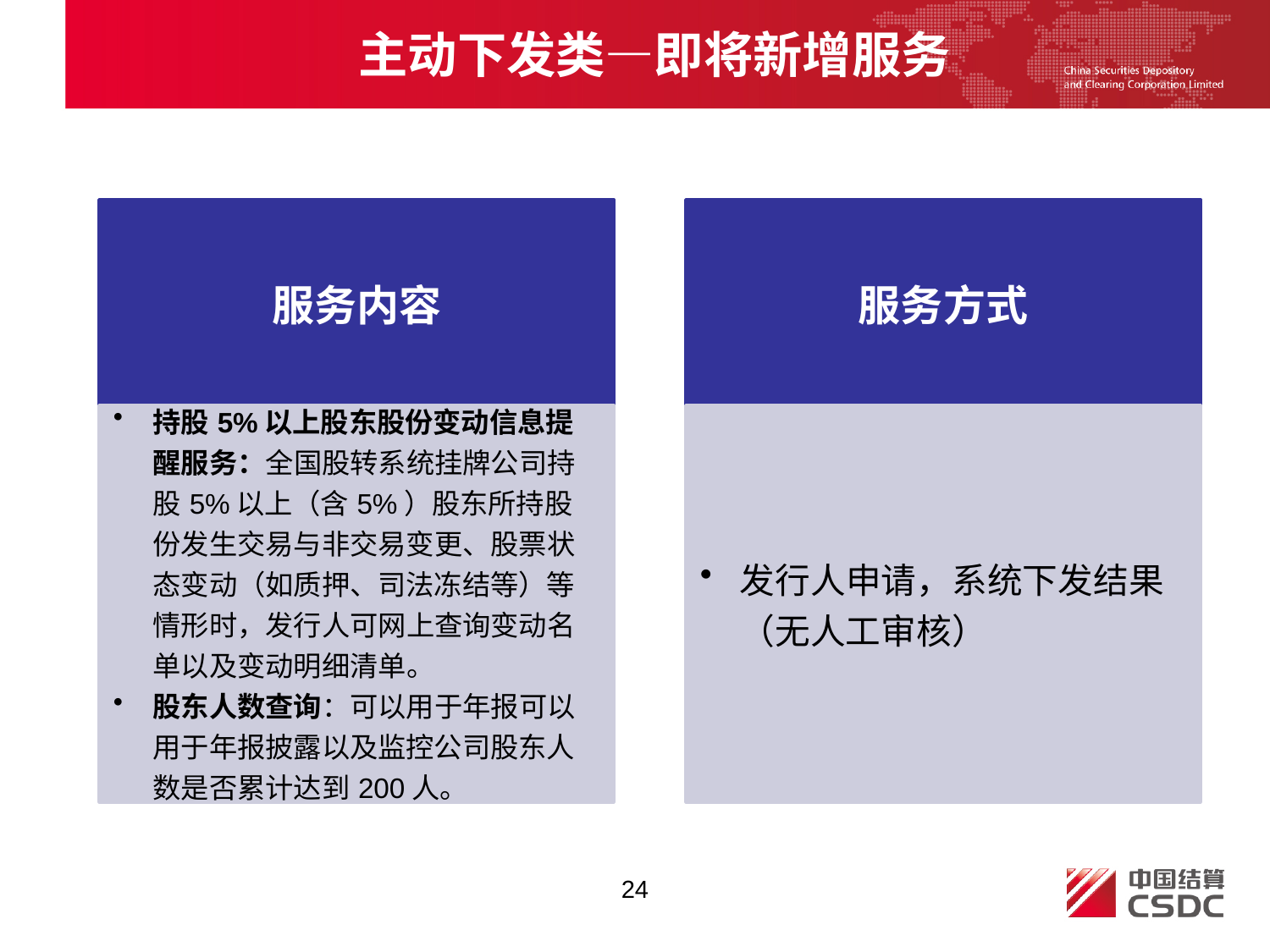

主动下发类—即将新增服务
服务内容
持股5%以上股东股份变动信息提醒服务：全国股转系统挂牌公司持股5%以上（含5%）股东所持股份发生交易与非交易变更、股票状态变动（如质押、司法冻结等）等情形时，发行人可网上查询变动名单以及变动明细清单。
服务方式
发行人申请，系统下发结果（无人工审核）
股东人数查询：可以用于年报可以用于年报披露以及监控公司股东人数是否累计达到200人。
24